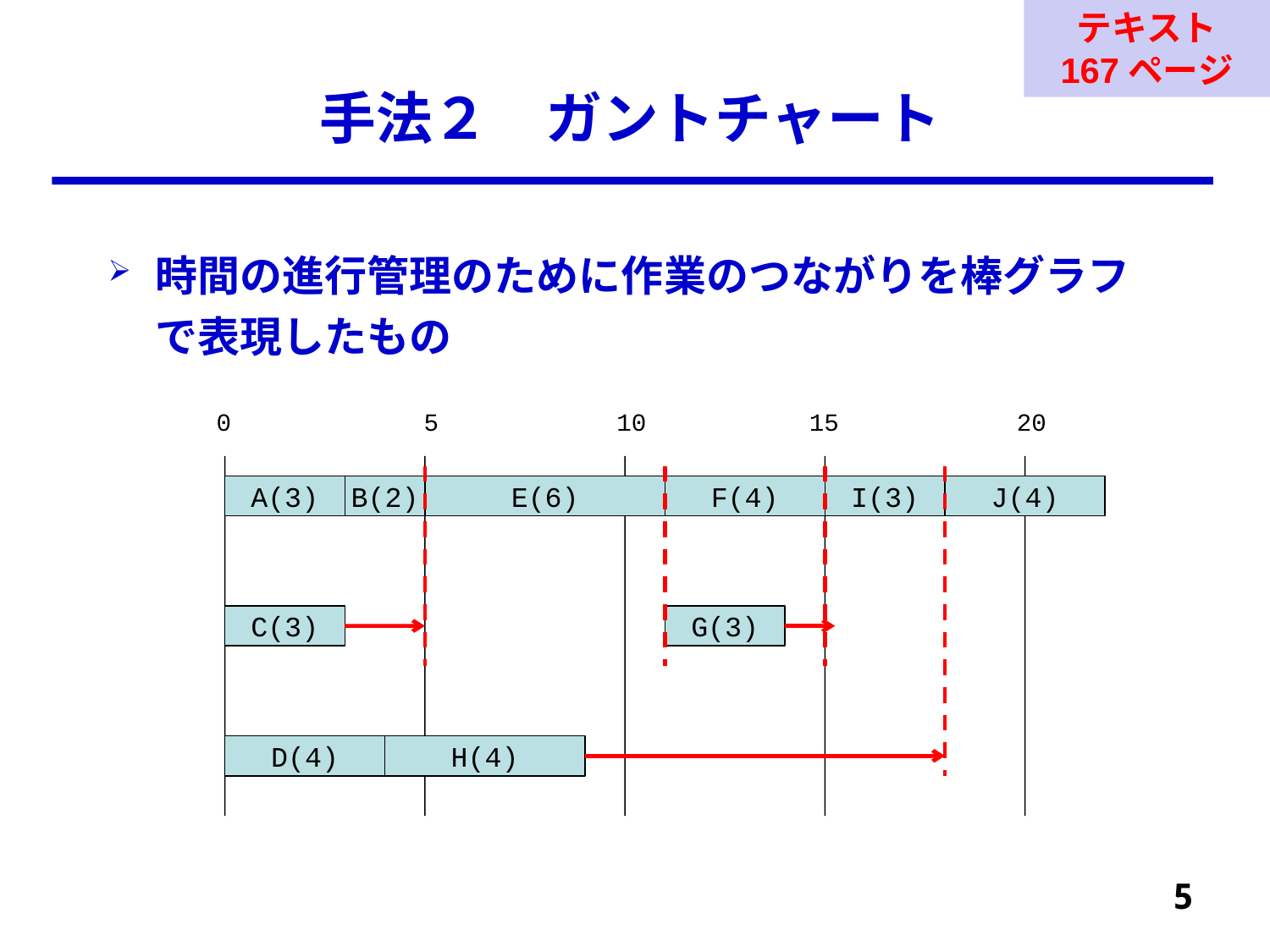

テキスト
167ページ
# 手法２　ガントチャート
時間の進行管理のために作業のつながりを棒グラフで表現したもの
0             5            10           15            20

A(3)
B(2)
E(6)
F(4)
I(3)
J(4)
C(3)
G(3)
D(4)
H(4)
5